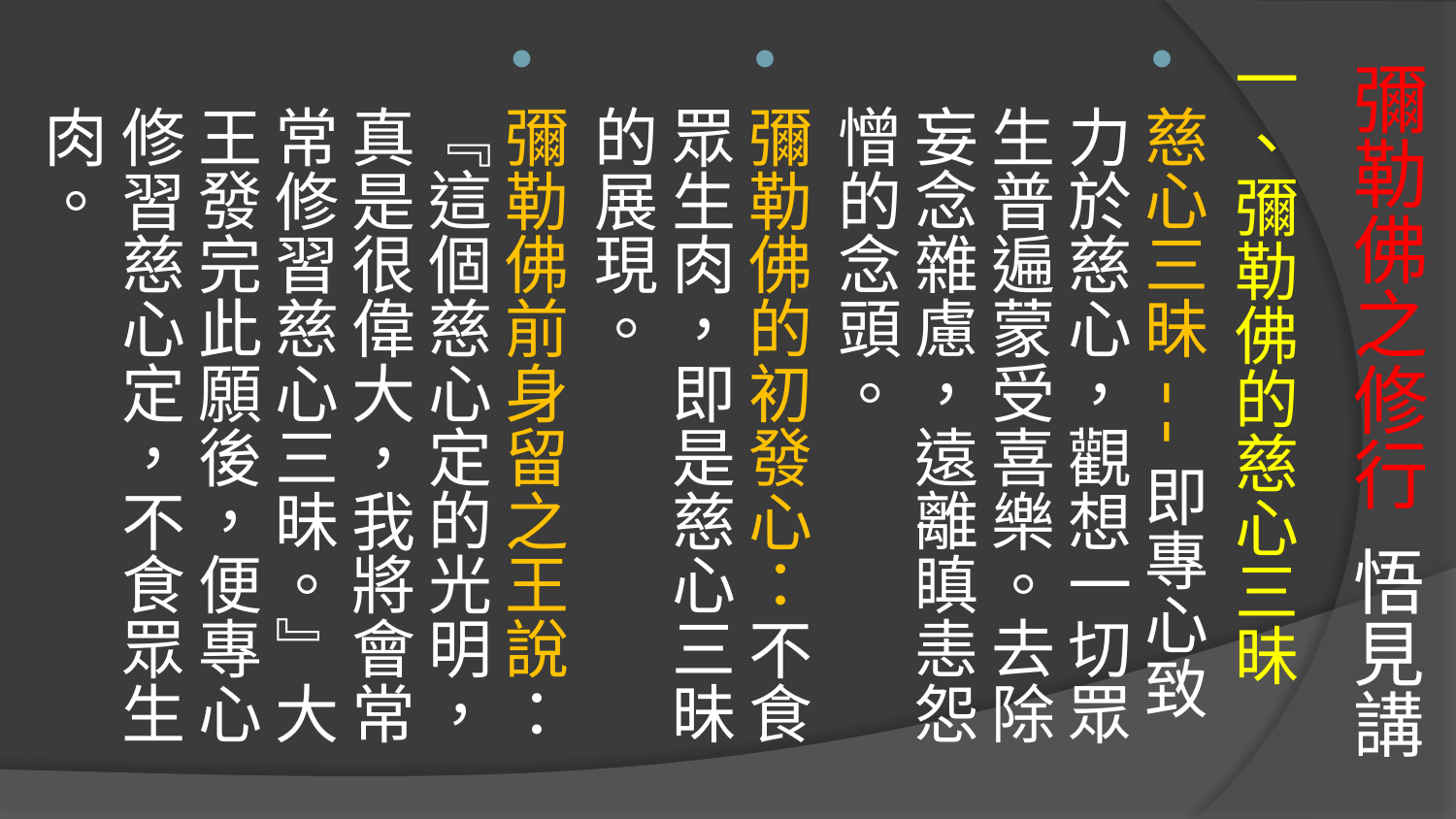

一、彌勒佛的慈心三昧
慈心三昧--即專心致力於慈心，觀想一切眾生普遍蒙受喜樂。去除妄念雜慮，遠離瞋恚怨憎的念頭。
彌勒佛的初發心：不食眾生肉，即是慈心三昧的展現。
彌勒佛前身留之王說：『這個慈心定的光明，真是很偉大，我將會常常修習慈心三昧。』大王發完此願後，便專心修習慈心定，不食眾生肉。
# 彌勒佛之修行  悟見講